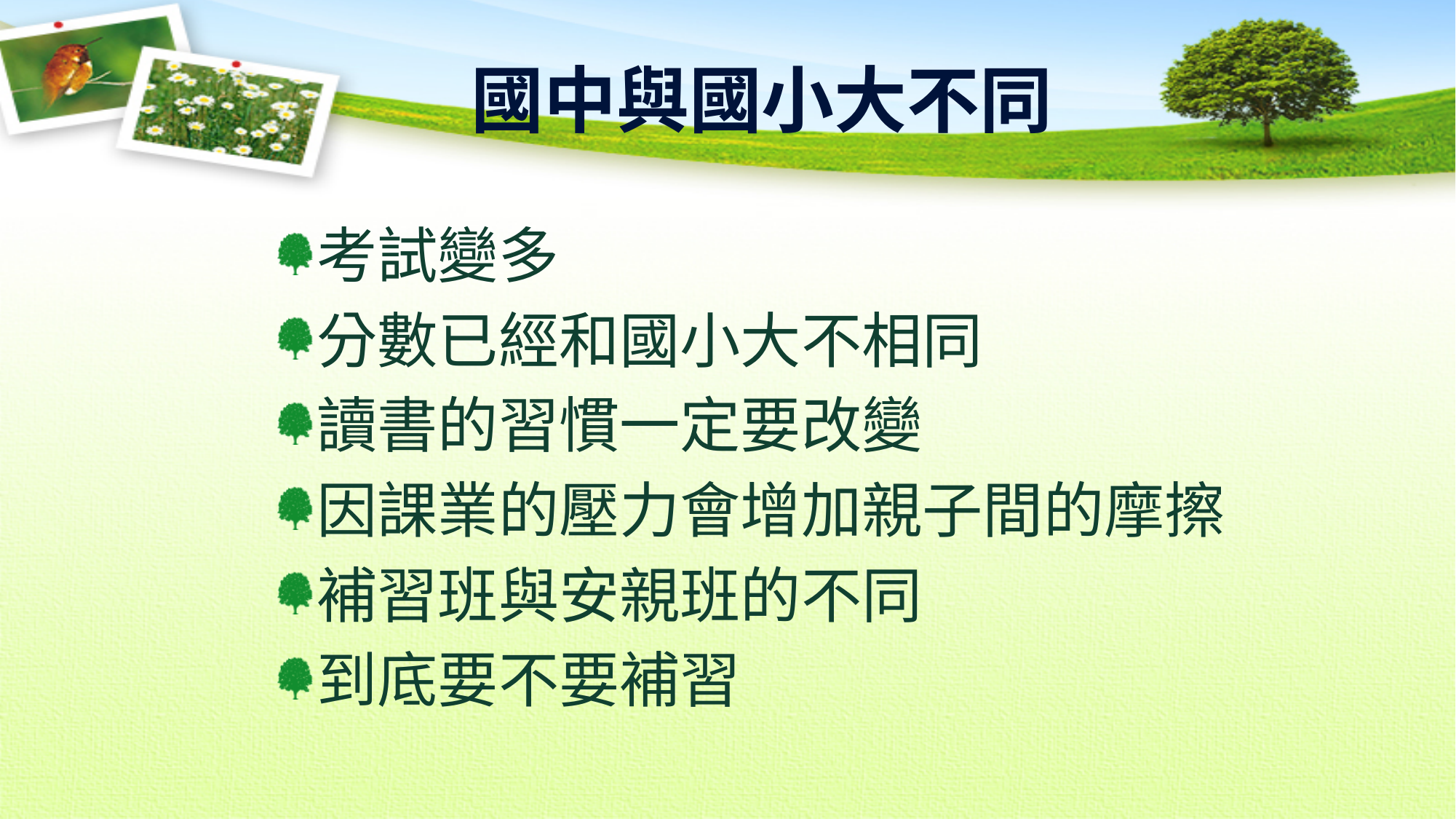

國中與國小大不同
考試變多
分數已經和國小大不相同
讀書的習慣一定要改變
因課業的壓力會增加親子間的摩擦
補習班與安親班的不同
到底要不要補習